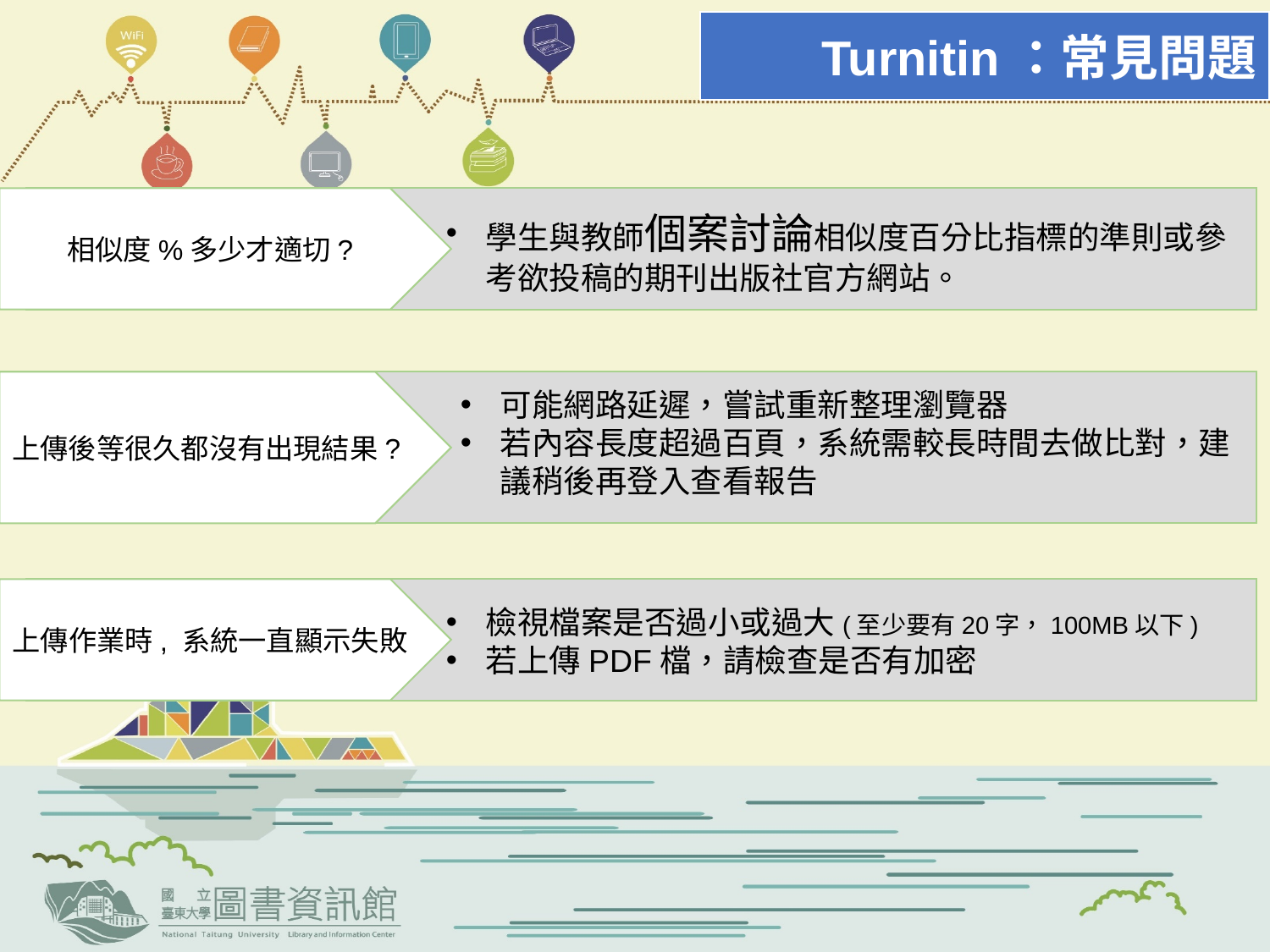

Turnitin：常見問題

相似度%多少才適切?
學生與教師個案討論相似度百分比指標的準則或參考欲投稿的期刊出版社官方網站。

上傳後等很久都沒有出現結果?
可能網路延遲，嘗試重新整理瀏覽器
若內容長度超過百頁，系統需較長時間去做比對，建議稍後再登入查看報告

上傳作業時, 系統一直顯示失敗
檢視檔案是否過小或過大(至少要有20字，100MB以下)
若上傳PDF檔，請檢查是否有加密